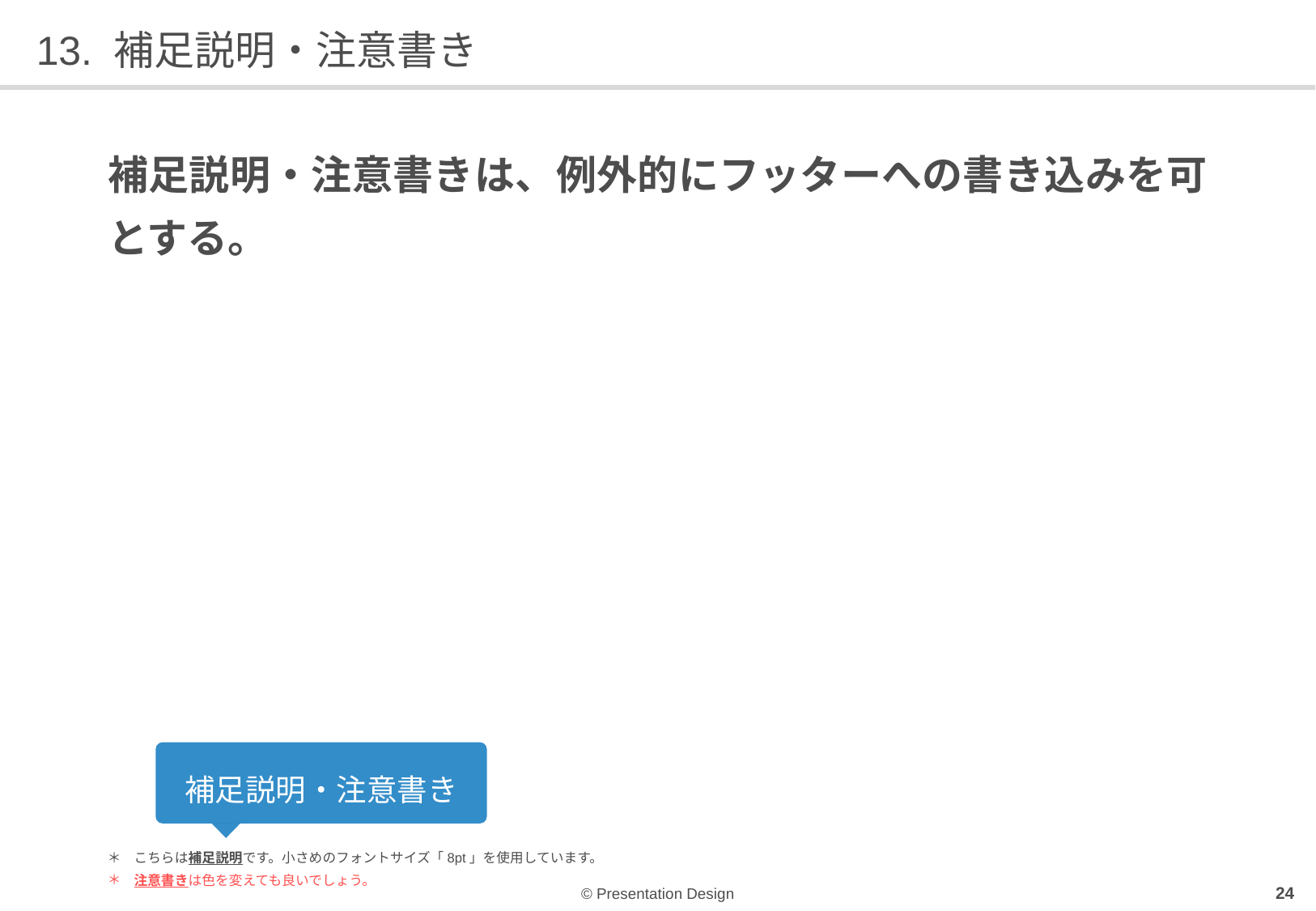

# 13. 補足説明・注意書き
補足説明・注意書きは、例外的にフッターへの書き込みを可とする。
補足説明・注意書き

こちらは補足説明です。小さめのフォントサイズ「8pt」を使用しています。
注意書きは色を変えても良いでしょう。

24